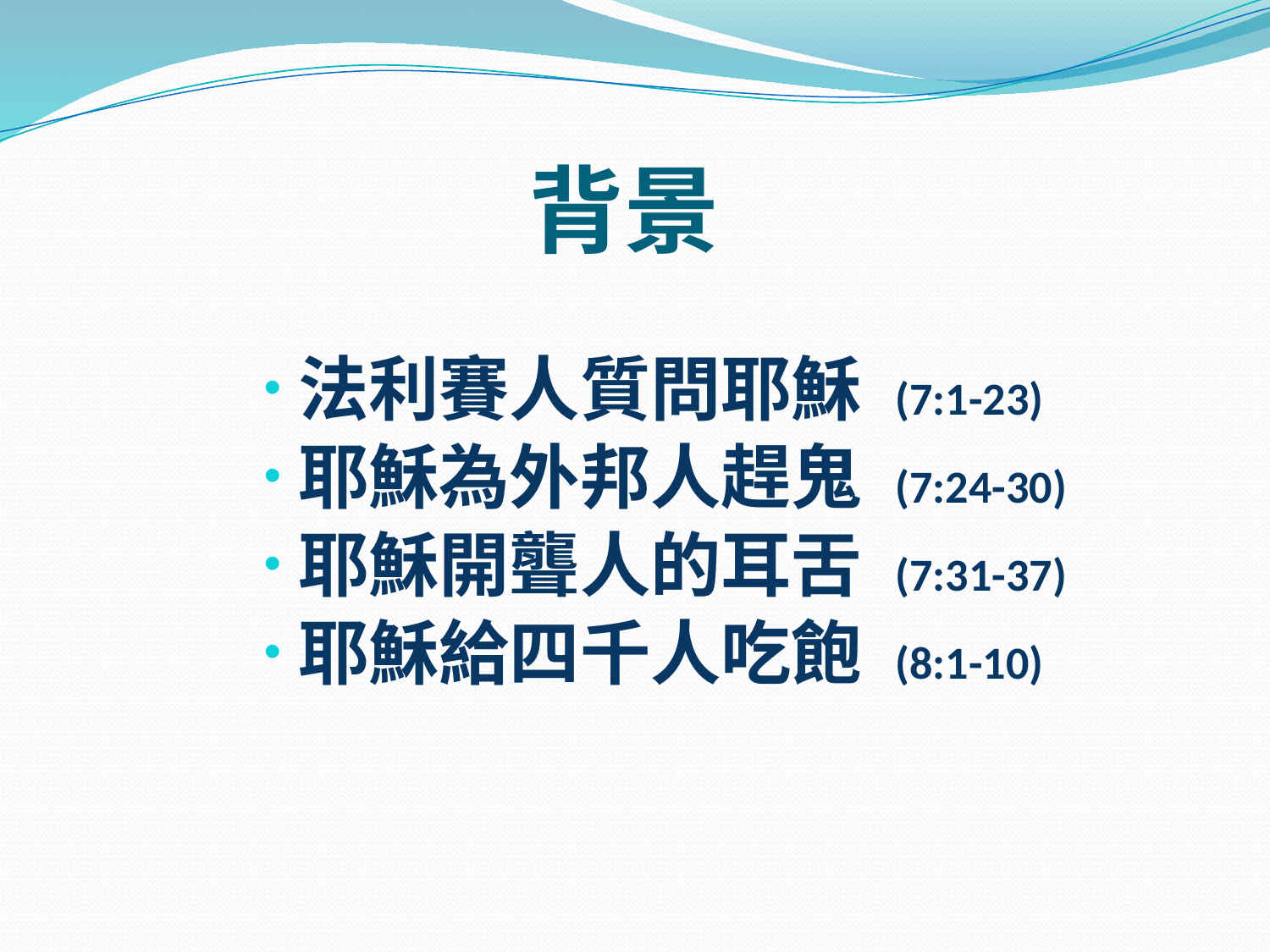

# 背景
法利賽人質問耶穌 (7:1-23)
耶穌為外邦人趕鬼 (7:24-30)
耶穌開聾人的耳舌 (7:31-37)
耶穌給四千人吃飽 (8:1-10)